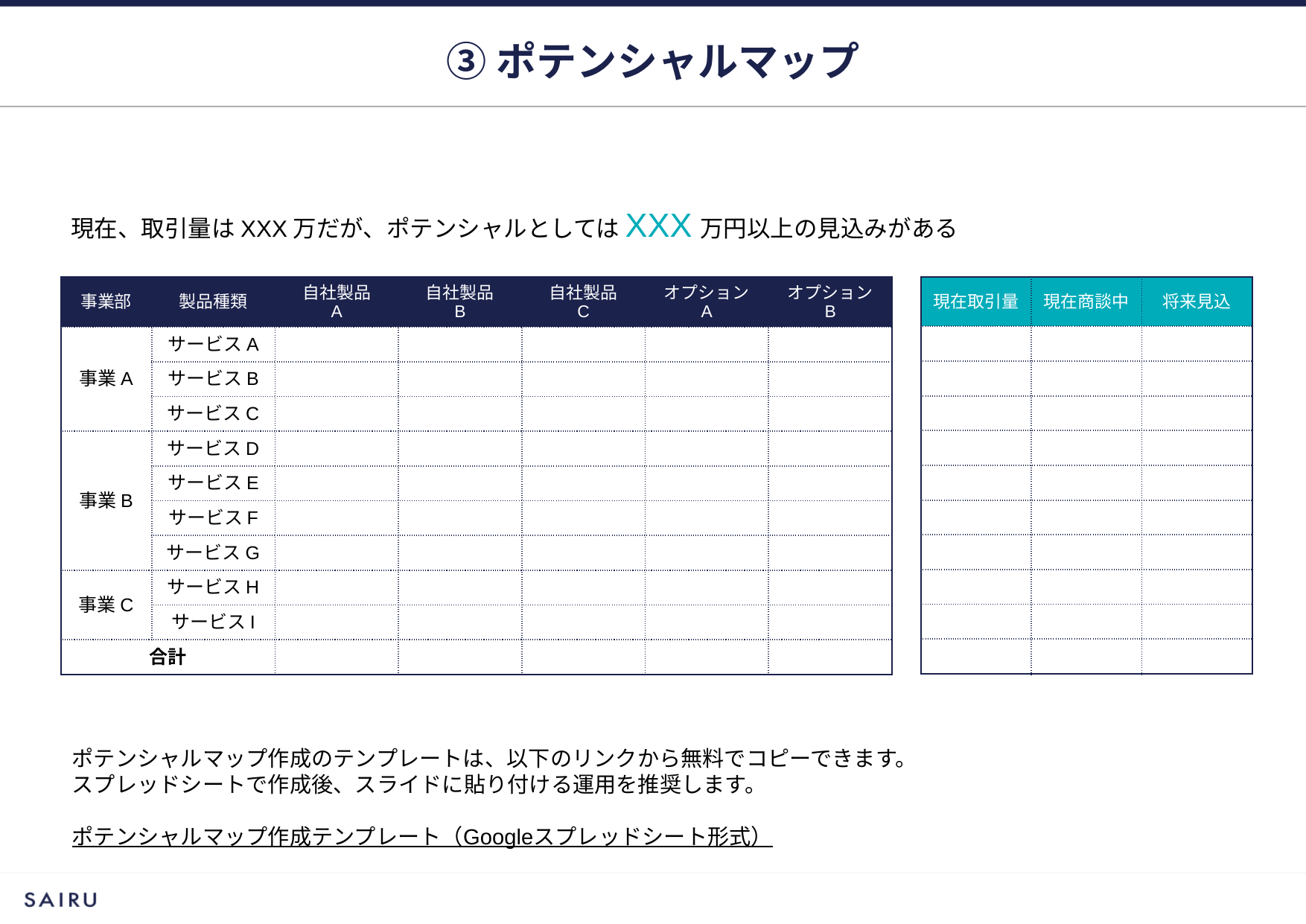

③ポテンシャルマップ

現在、取引量はXXX万だが、ポテンシャルとしてはXXX万円以上の見込みがある
| 事業部 | 製品種類 | 自社製品 A | 自社製品 B | 自社製品 C | オプション A | オプション B |
| --- | --- | --- | --- | --- | --- | --- |
| 事業A | サービスA |  |  |  |  |  |
|  | サービスB |  |  |  |  |  |
|  | サービスC |  |  |  |  |  |
| 事業B | サービスD |  |  |  |  |  |
|  | サービスE |  |  |  |  |  |
|  | サービスF |  |  |  |  |  |
|  | サービスG |  |  |  |  |  |
| 事業C | サービスH |  |  |  |  |  |
|  | サービスI |  |  |  |  |  |
| 合計 |  |  |  |  |  |  |
| 現在取引量 | 現在商談中 | 将来見込 |
| --- | --- | --- |
|  |  |  |
|  |  |  |
|  |  |  |
|  |  |  |
|  |  |  |
|  |  |  |
|  |  |  |
|  |  |  |
|  |  |  |
|  |  |  |
ポテンシャルマップ作成のテンプレートは、以下のリンクから無料でコピーできます。
スプレッドシートで作成後、スライドに貼り付ける運用を推奨します。

ポテンシャルマップ作成テンプレート（Googleスプレッドシート形式）